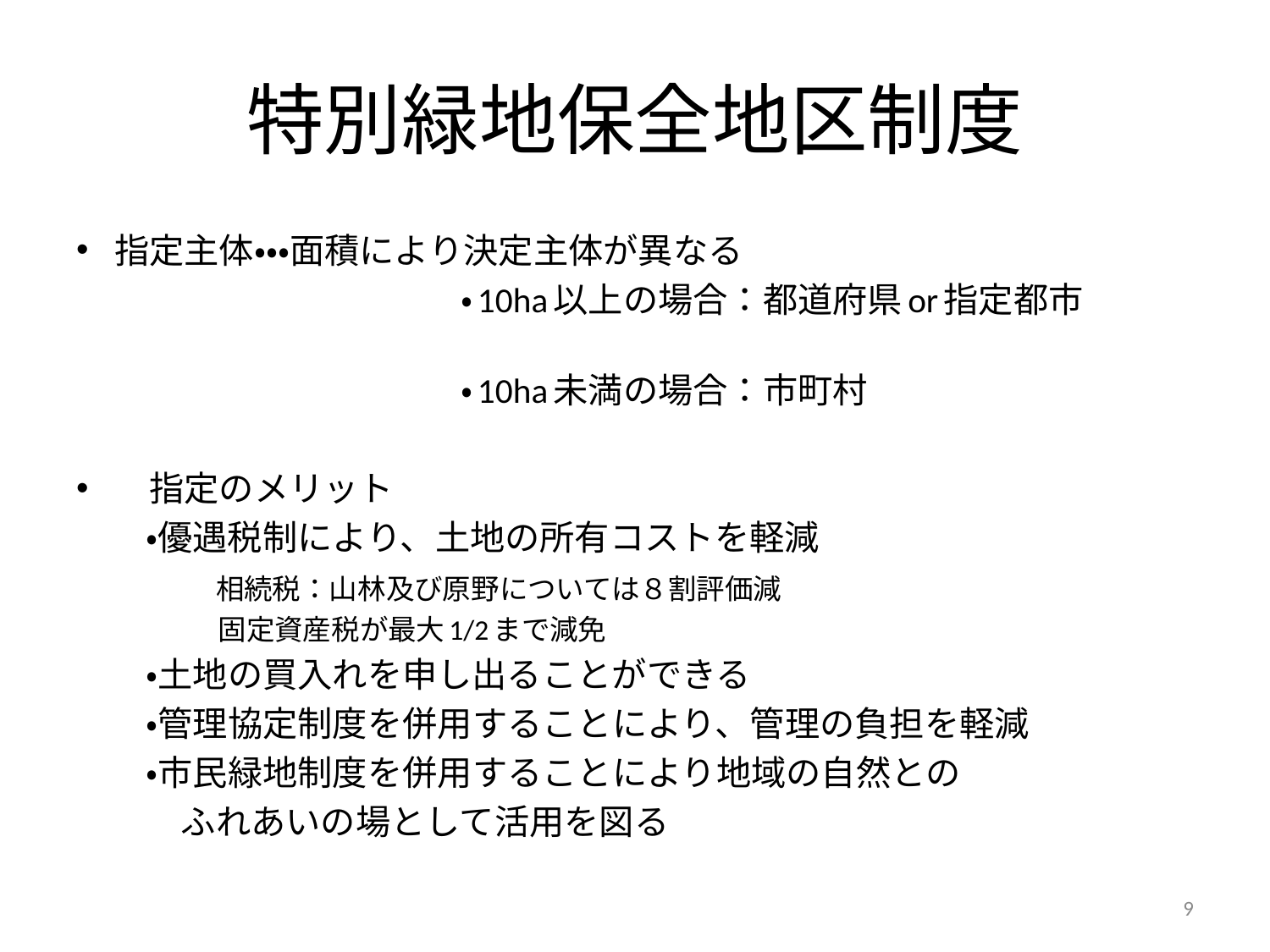

# 特別緑地保全地区制度
指定主体・・・面積により決定主体が異なる
　　　　　　　　　　　・10ha以上の場合：都道府県or指定都市
　　　　　　　　　　　・10ha未満の場合：市町村

　指定のメリット
　　・優遇税制により、土地の所有コストを軽減
　　　　相続税：山林及び原野については８割評価減
　　　　　固定資産税が最大1/2まで減免
　　・土地の買入れを申し出ることができる
　　・管理協定制度を併用することにより、管理の負担を軽減
　　・市民緑地制度を併用することにより地域の自然との
　　　ふれあいの場として活用を図る

9